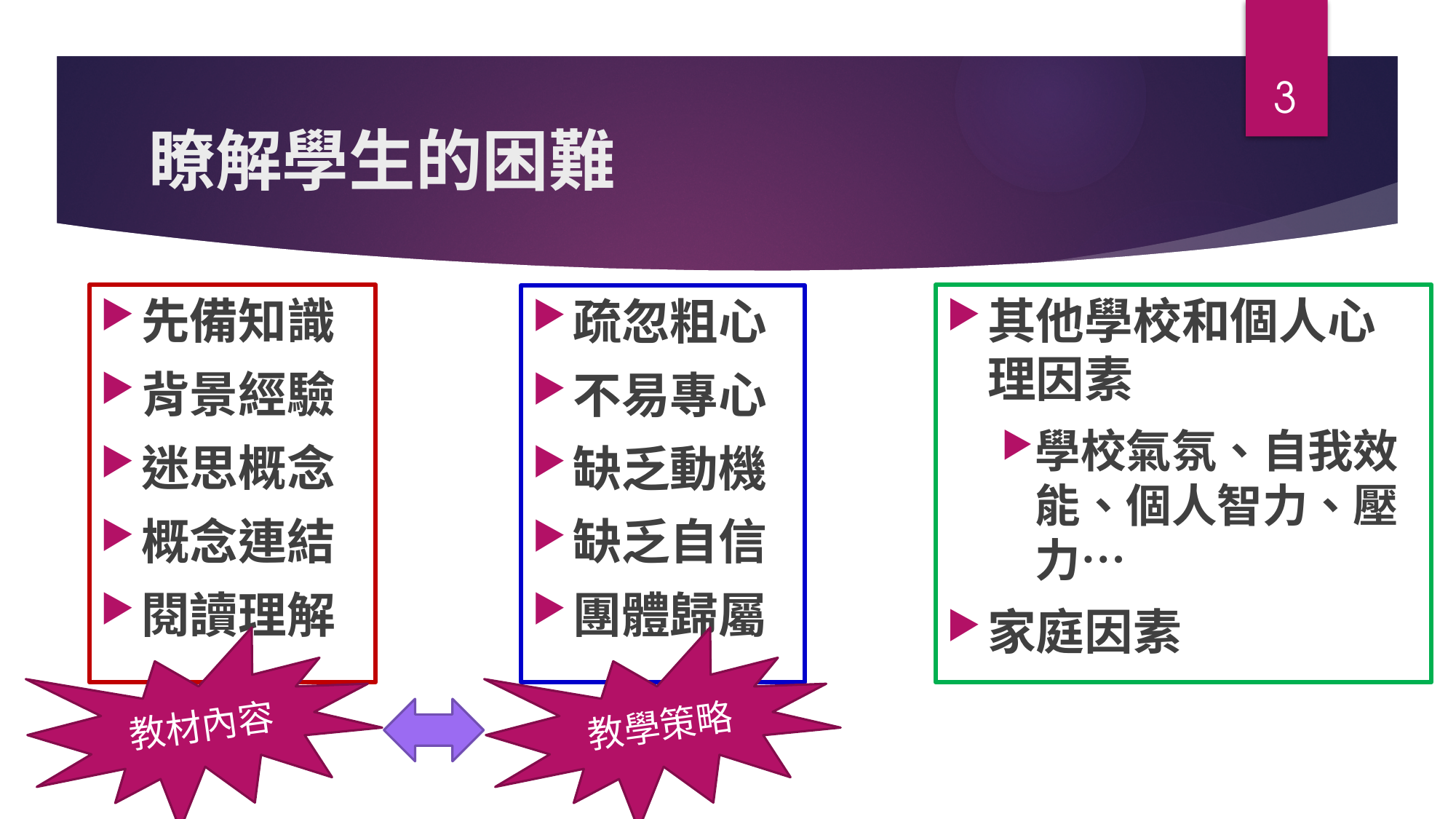

3
# 瞭解學生的困難
先備知識
背景經驗
迷思概念
概念連結
閱讀理解

其他學校和個人心理因素
學校氣氛、自我效能、個人智力、壓力…
家庭因素

疏忽粗心
不易專心
缺乏動機
缺乏自信
團體歸屬

教材內容
教學策略